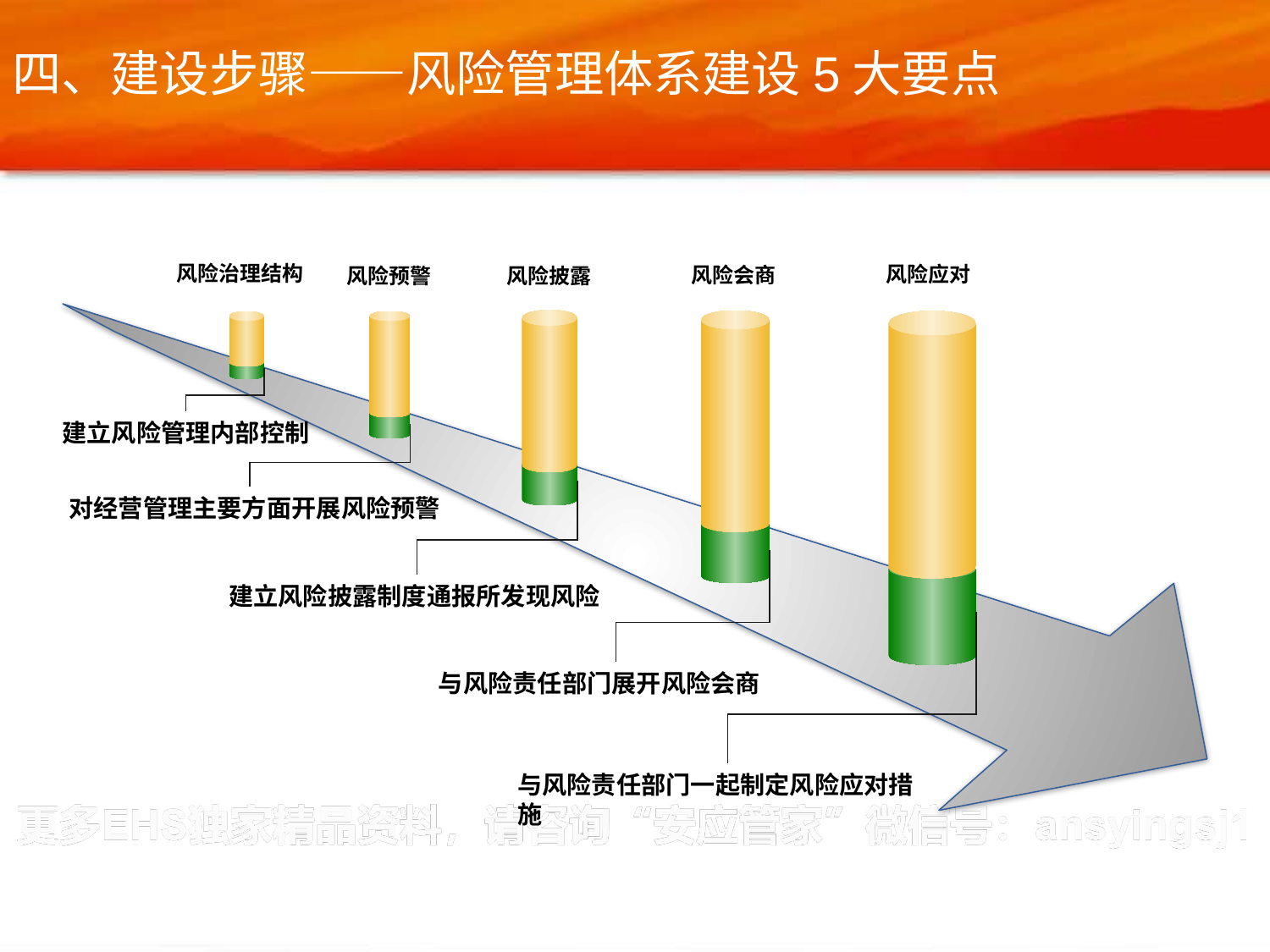

四、建设步骤——风险管理体系建设5大要点
风险治理结构
风险应对
风险会商
风险预警
风险披露

建立风险管理内部控制

 对经营管理主要方面开展风险预警

建立风险披露制度通报所发现风险
与风险责任部门展开风险会商
与风险责任部门一起制定风险应对措施